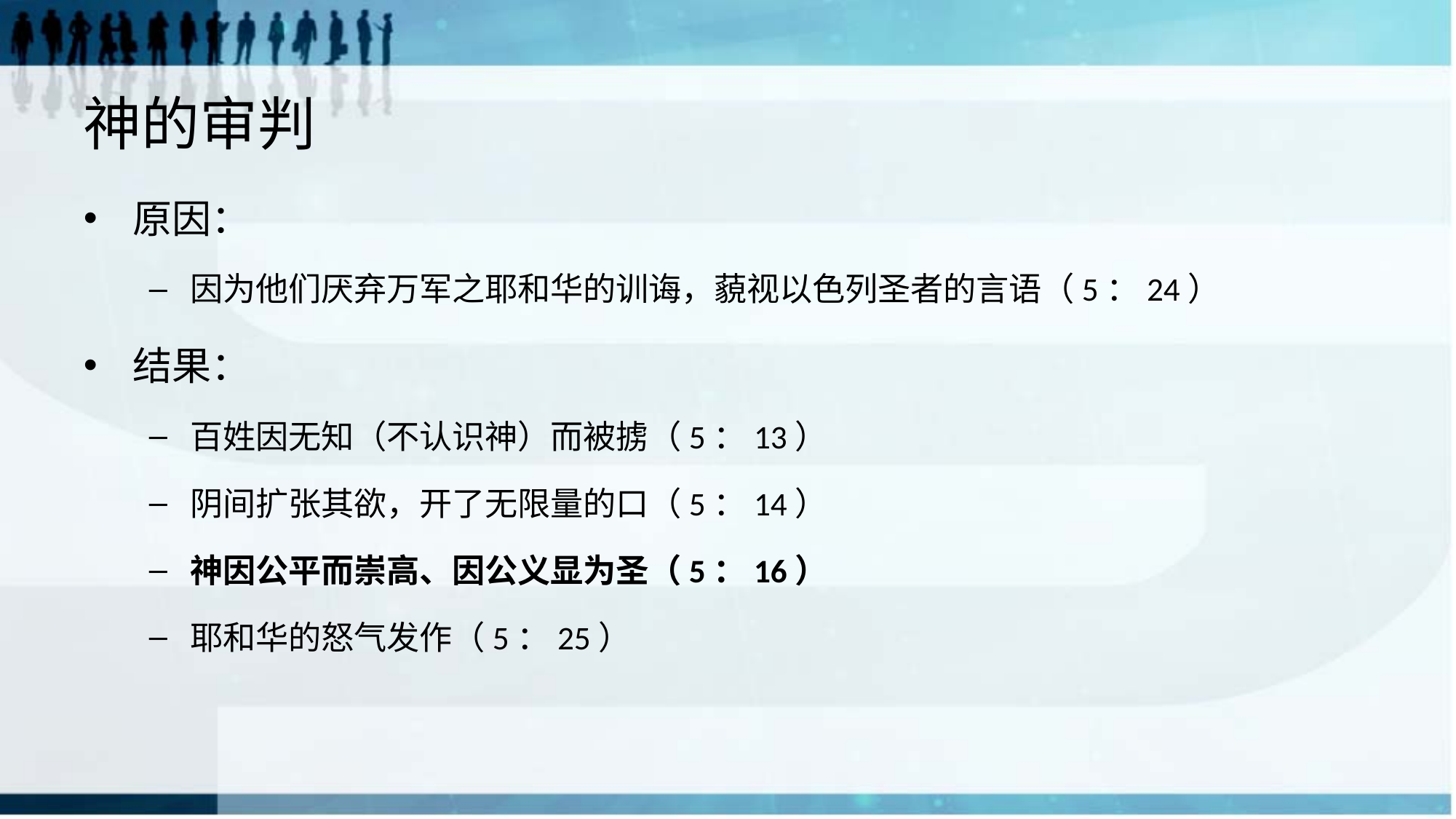

# 神的审判
原因：
因为他们厌弃万军之耶和华的训诲，藐视以色列圣者的言语（5：24）
结果：
百姓因无知（不认识神）而被掳（5：13）
阴间扩张其欲，开了无限量的口（5：14）
神因公平而崇高、因公义显为圣（5：16）
耶和华的怒气发作（5：25）